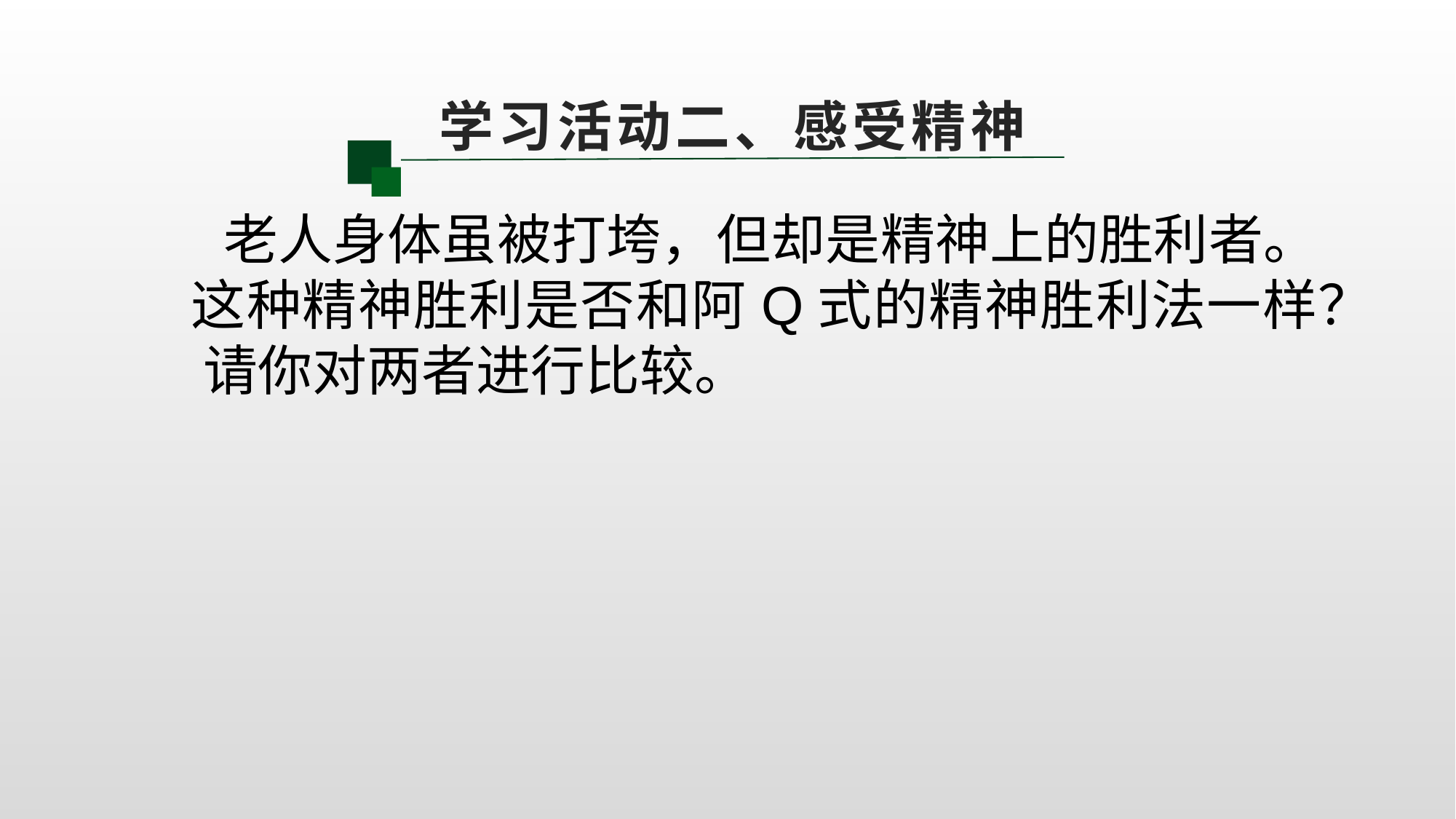

学习活动二、感受精神

老人身体虽被打垮，但却是精神上的胜利者。这种精神胜利是否和阿Q式的精神胜利法一样？ 请你对两者进行比较。